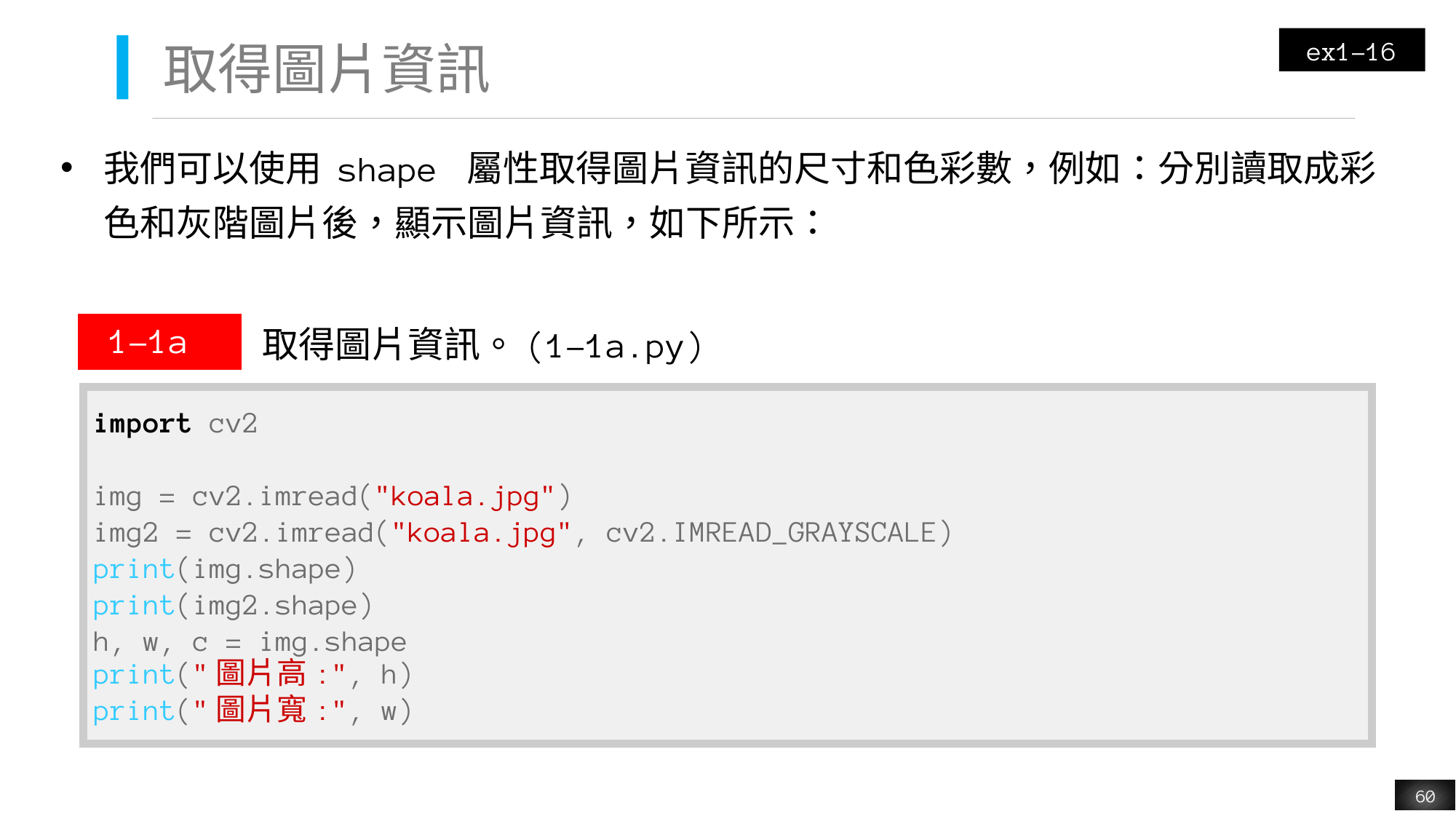

ex1-16
# 取得圖片資訊

我們可以使用 shape 屬性取得圖片資訊的尺寸和色彩數，例如：分別讀取成彩色和灰階圖片後，顯示圖片資訊，如下所示：
| 1-1a | 取得圖片資訊。(1-1a.py) |
| --- | --- |
| import cv2 img = cv2.imread("koala.jpg") img2 = cv2.imread("koala.jpg", cv2.IMREAD\_GRAYSCALE) print(img.shape) print(img2.shape) h, w, c = img.shape print("圖片高:", h) print("圖片寬:", w) |
| --- |